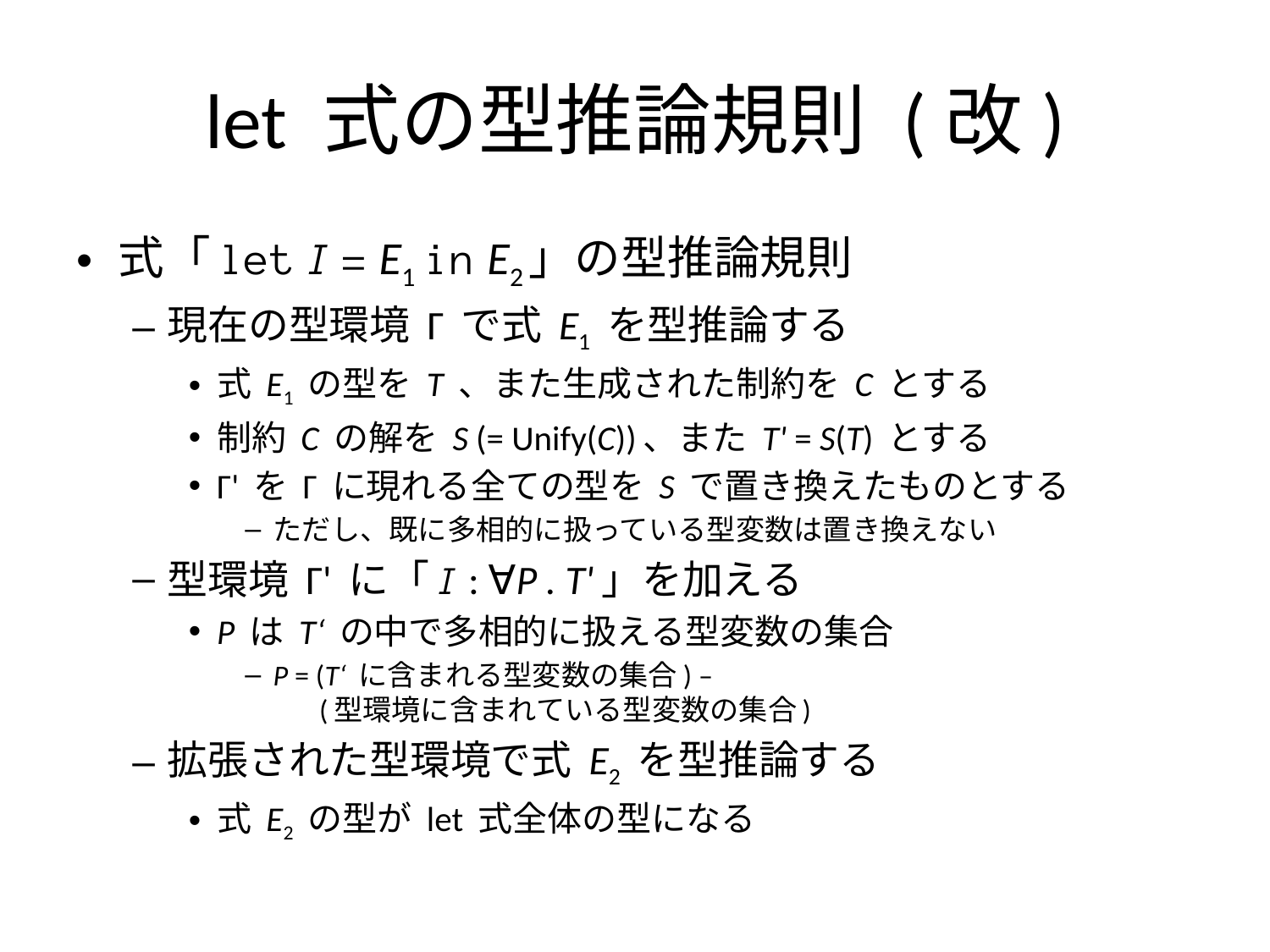

# let 式の型推論規則 (改)
式「let I = E1 in E2」の型推論規則
現在の型環境 Γ で式 E1 を型推論する
式 E1 の型を T 、また生成された制約を C とする
制約 C の解を S (= Unify(C))、また T' = S(T) とする
Γ' を Γ に現れる全ての型を S で置き換えたものとする
ただし、既に多相的に扱っている型変数は置き換えない
型環境 Γ' に「I : ∀P . T'」を加える
P は T‘ の中で多相的に扱える型変数の集合
P = (T‘ に含まれる型変数の集合) –
       (型環境に含まれている型変数の集合)
拡張された型環境で式 E2 を型推論する
式 E2 の型が let 式全体の型になる